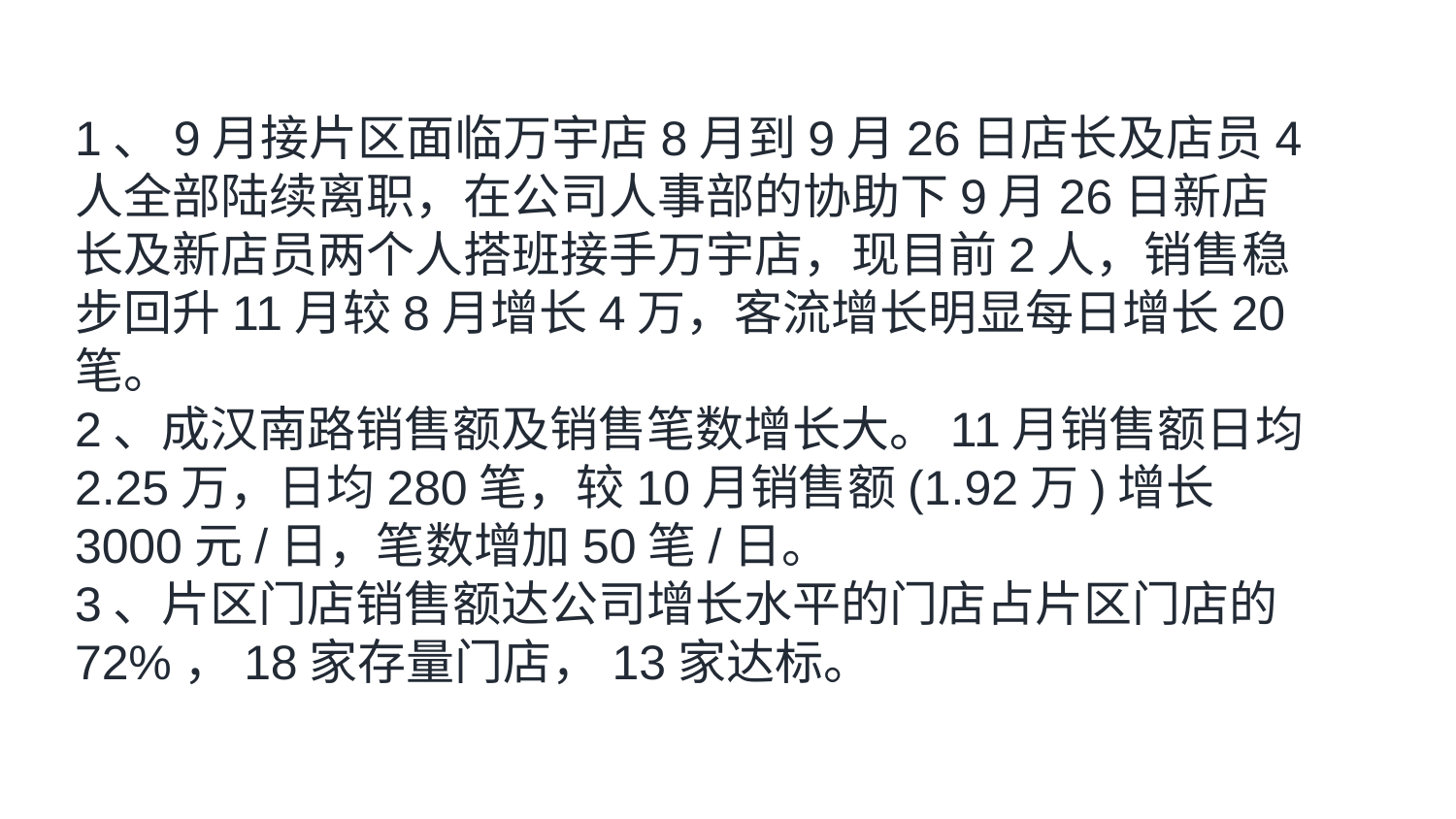

1、9月接片区面临万宇店8月到9月26日店长及店员4人全部陆续离职，在公司人事部的协助下9月26日新店长及新店员两个人搭班接手万宇店，现目前2人，销售稳步回升11月较8月增长4万，客流增长明显每日增长20笔。2、成汉南路销售额及销售笔数增长大。11月销售额日均2.25万，日均280笔，较10月销售额(1.92万)增长3000元/日，笔数增加50笔/日。3、片区门店销售额达公司增长水平的门店占片区门店的72%，18家存量门店，13家达标。